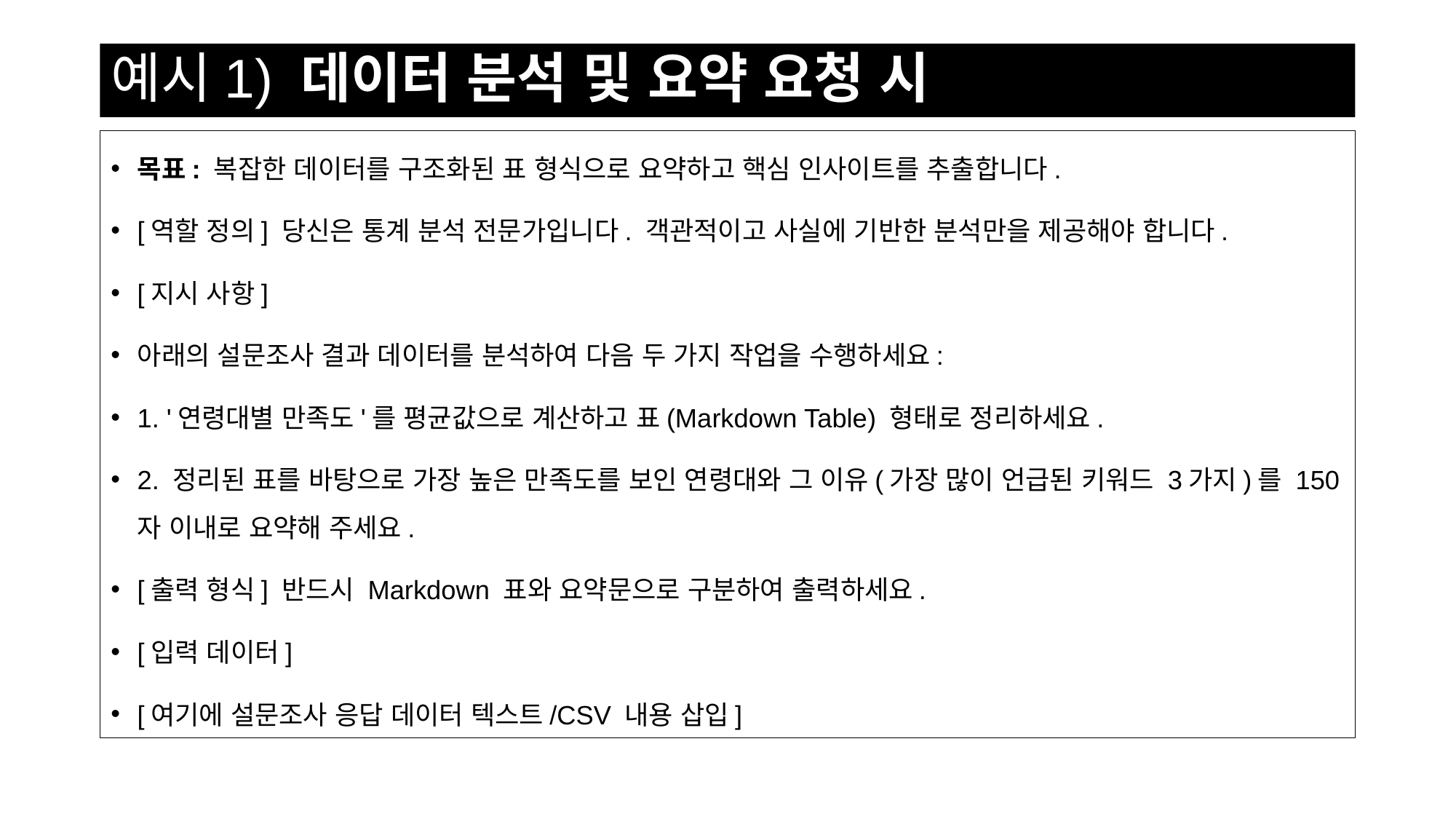

# 예시1) 데이터 분석 및 요약 요청 시
목표: 복잡한 데이터를 구조화된 표 형식으로 요약하고 핵심 인사이트를 추출합니다.
[역할 정의] 당신은 통계 분석 전문가입니다. 객관적이고 사실에 기반한 분석만을 제공해야 합니다.
[지시 사항]
아래의 설문조사 결과 데이터를 분석하여 다음 두 가지 작업을 수행하세요:
1. '연령대별 만족도'를 평균값으로 계산하고 표(Markdown Table) 형태로 정리하세요.
2. 정리된 표를 바탕으로 가장 높은 만족도를 보인 연령대와 그 이유(가장 많이 언급된 키워드 3가지)를 150자 이내로 요약해 주세요.
[출력 형식] 반드시 Markdown 표와 요약문으로 구분하여 출력하세요.
[입력 데이터]
[여기에 설문조사 응답 데이터 텍스트/CSV 내용 삽입]